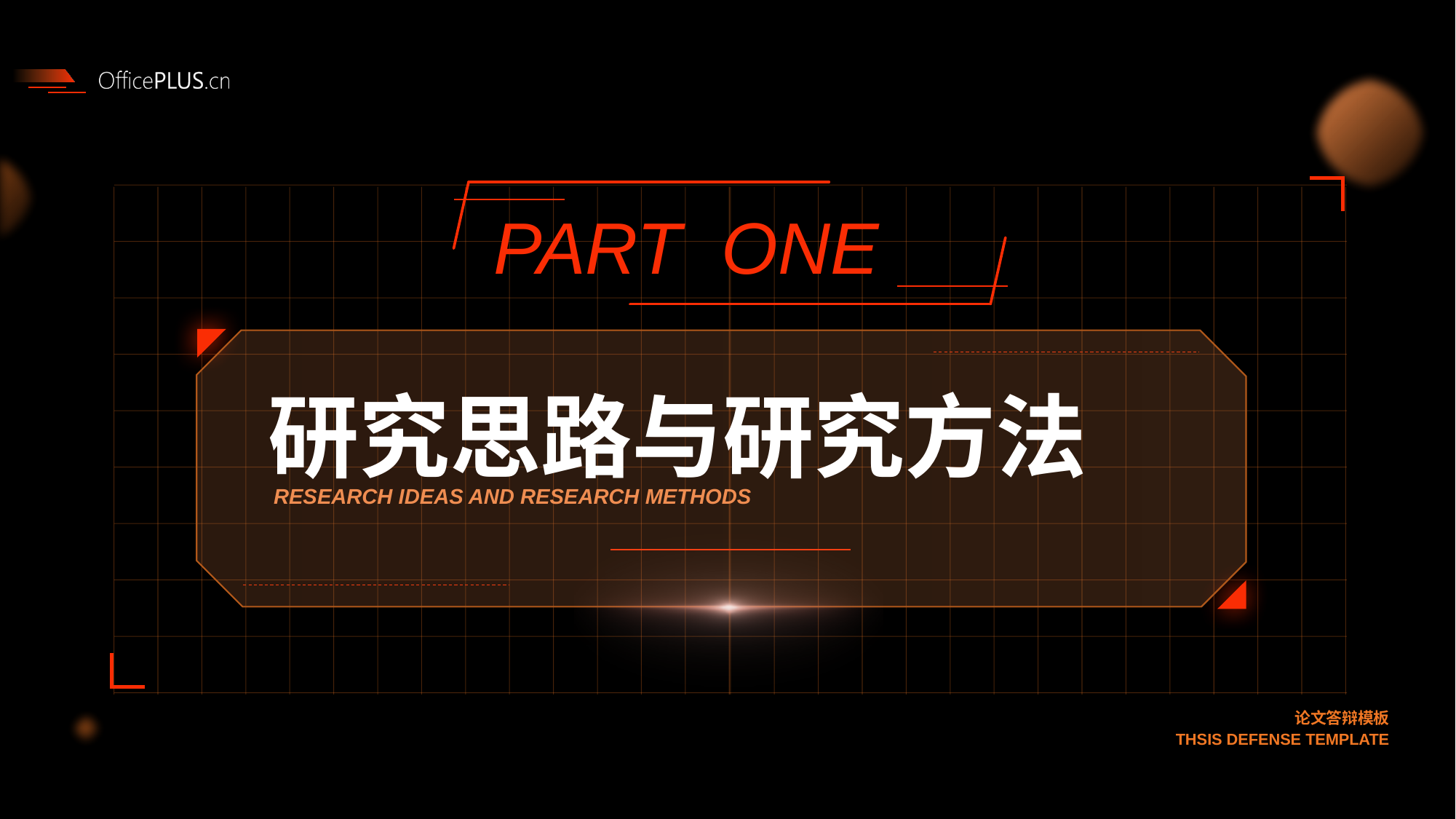

PART  ONE
研究思路与研究方法
RESEARCH IDEAS AND RESEARCH METHODS